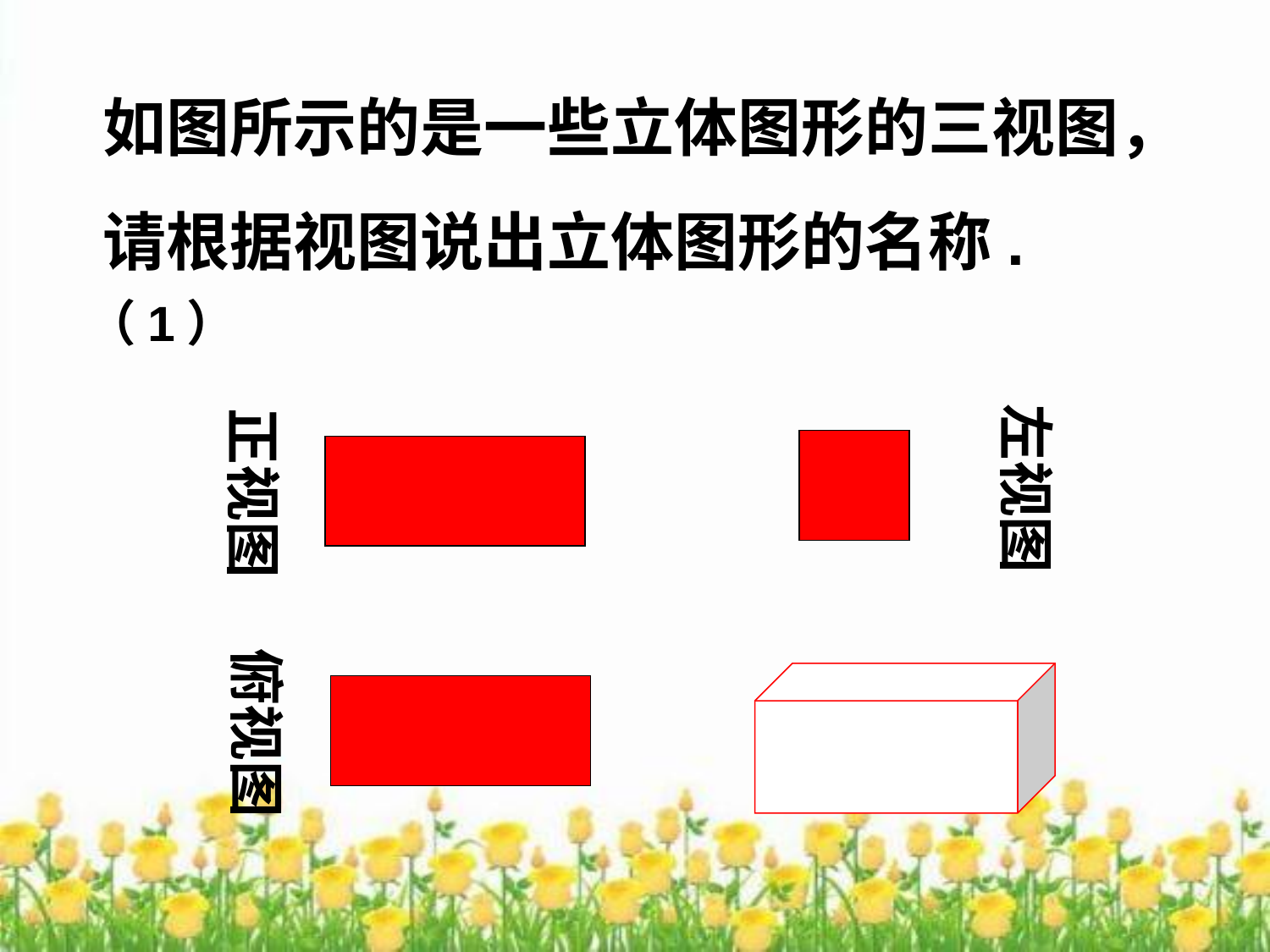

如图所示的是一些立体图形的三视图，
请根据视图说出立体图形的名称.
（1）
左视图
正视图

俯视图